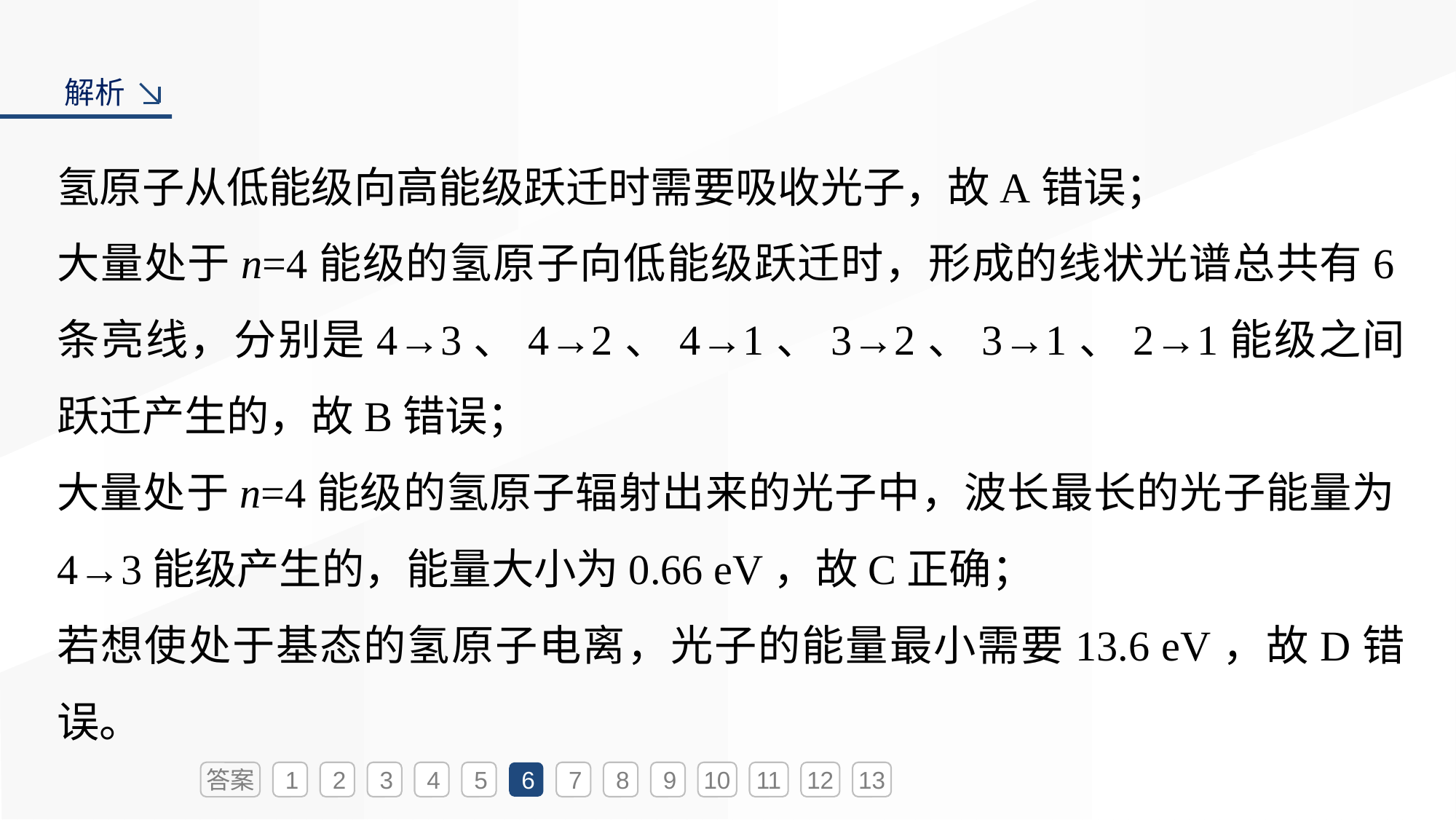

解析

氢原子从低能级向高能级跃迁时需要吸收光子，故A错误；
大量处于n=4能级的氢原子向低能级跃迁时，形成的线状光谱总共有6条亮线，分别是4→3、4→2、4→1、3→2、3→1、2→1能级之间跃迁产生的，故B错误；
大量处于n=4能级的氢原子辐射出来的光子中，波长最长的光子能量为4→3能级产生的，能量大小为0.66 eV，故C正确；
若想使处于基态的氢原子电离，光子的能量最小需要13.6 eV，故D错误。
答案
1
2
3
4
5
6
7
8
9
10
11
12
13